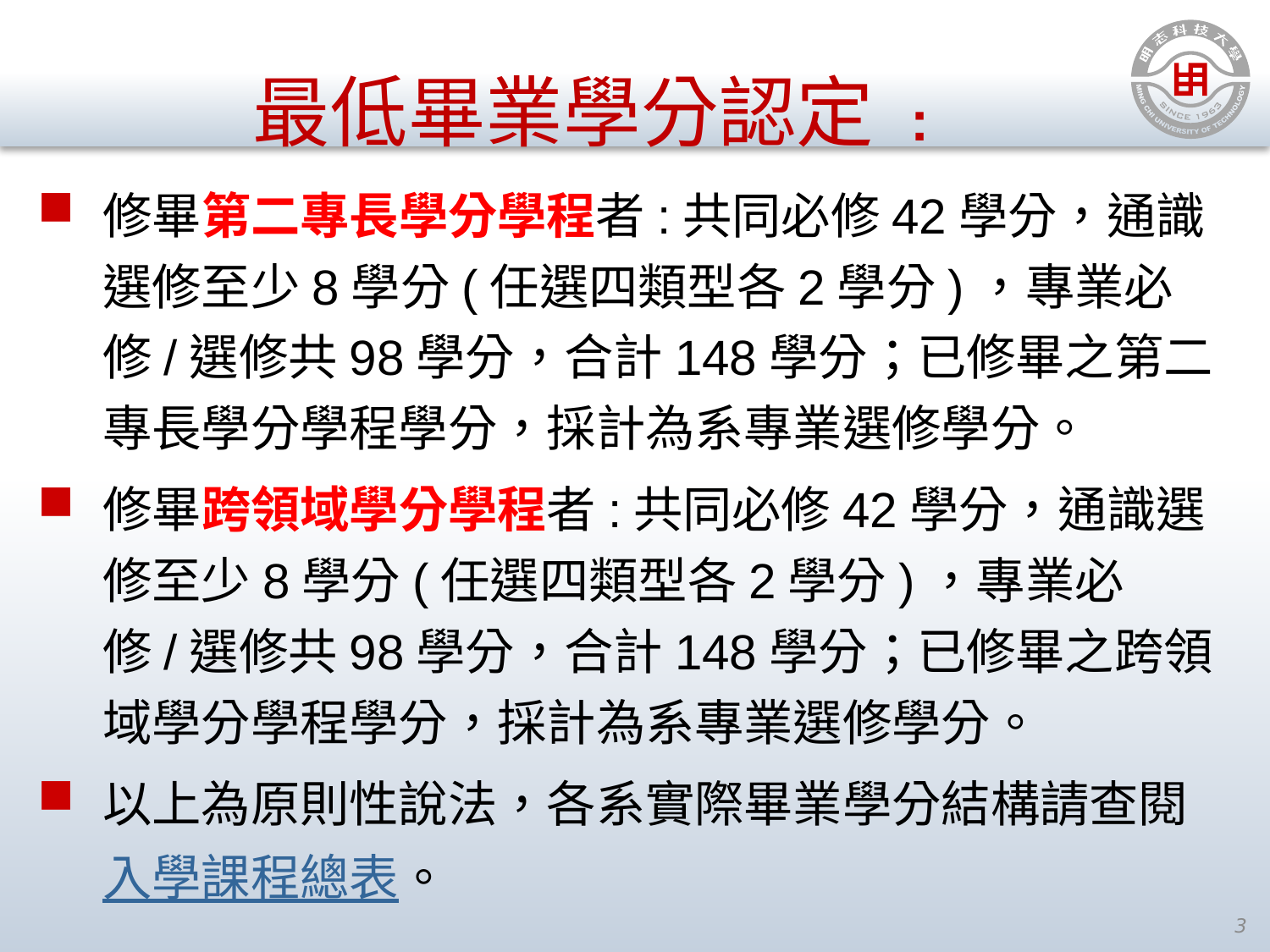

最低畢業學分認定 :
修畢第二專長學分學程者:共同必修42學分，通識選修至少8學分(任選四類型各2學分)，專業必修/選修共98學分，合計148學分；已修畢之第二專長學分學程學分，採計為系專業選修學分。
修畢跨領域學分學程者:共同必修42學分，通識選修至少8學分(任選四類型各2學分)，專業必修/選修共98學分，合計148學分；已修畢之跨領域學分學程學分，採計為系專業選修學分。
以上為原則性說法，各系實際畢業學分結構請查閱入學課程總表。
3